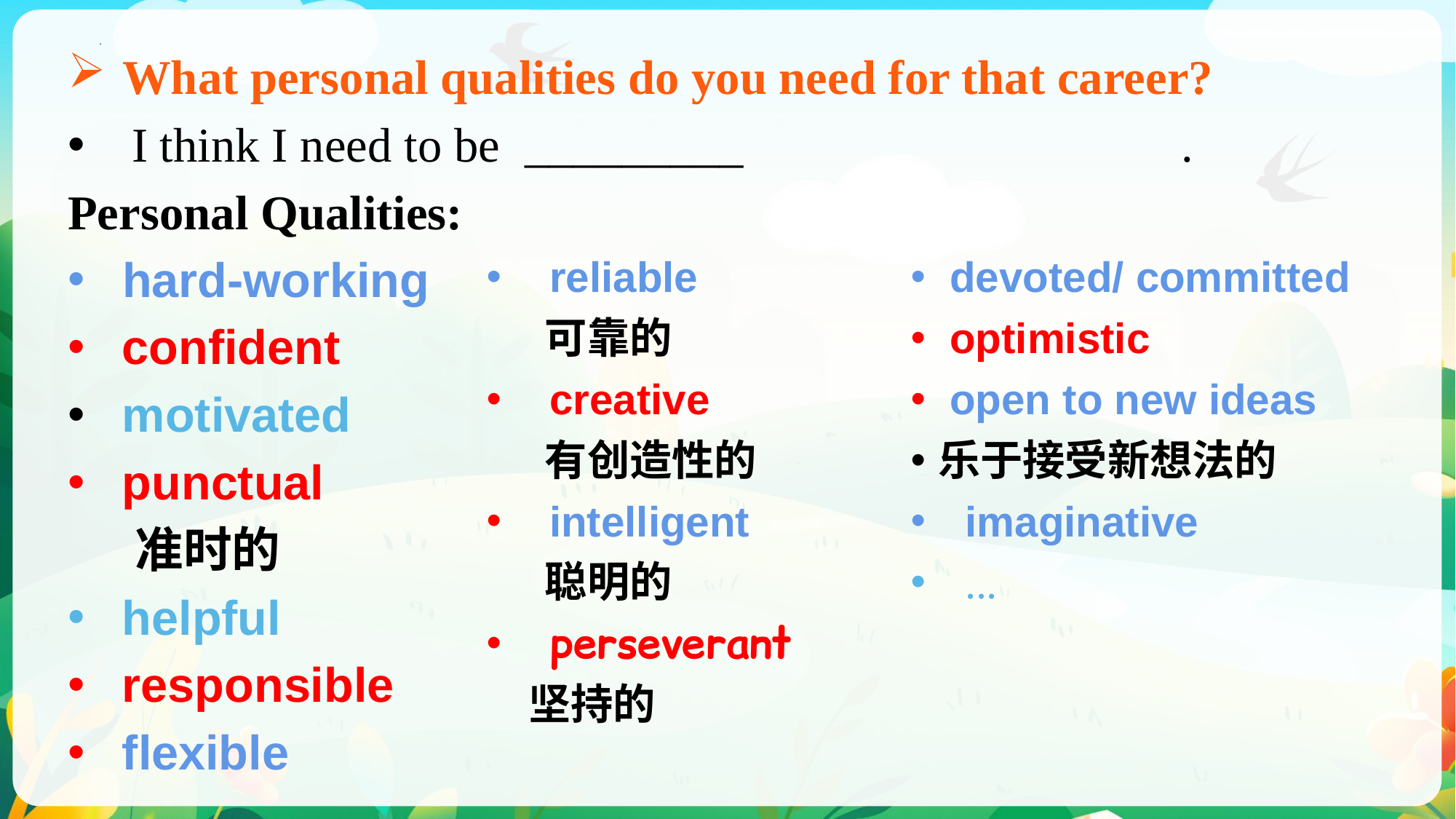

What personal qualities do you need for that career?
   I think I need to be  _________                                    .
Personal Qualities:
hard-working
  confident
  motivated
  punctual
     准时的
  helpful
  responsible
  flexible

 devoted/ committed
 optimistic
 open to new ideas
乐于接受新想法的
imaginative
...
   reliable
     可靠的
   creative
     有创造性的
   intelligent
     聪明的
  perseverant
   坚持的